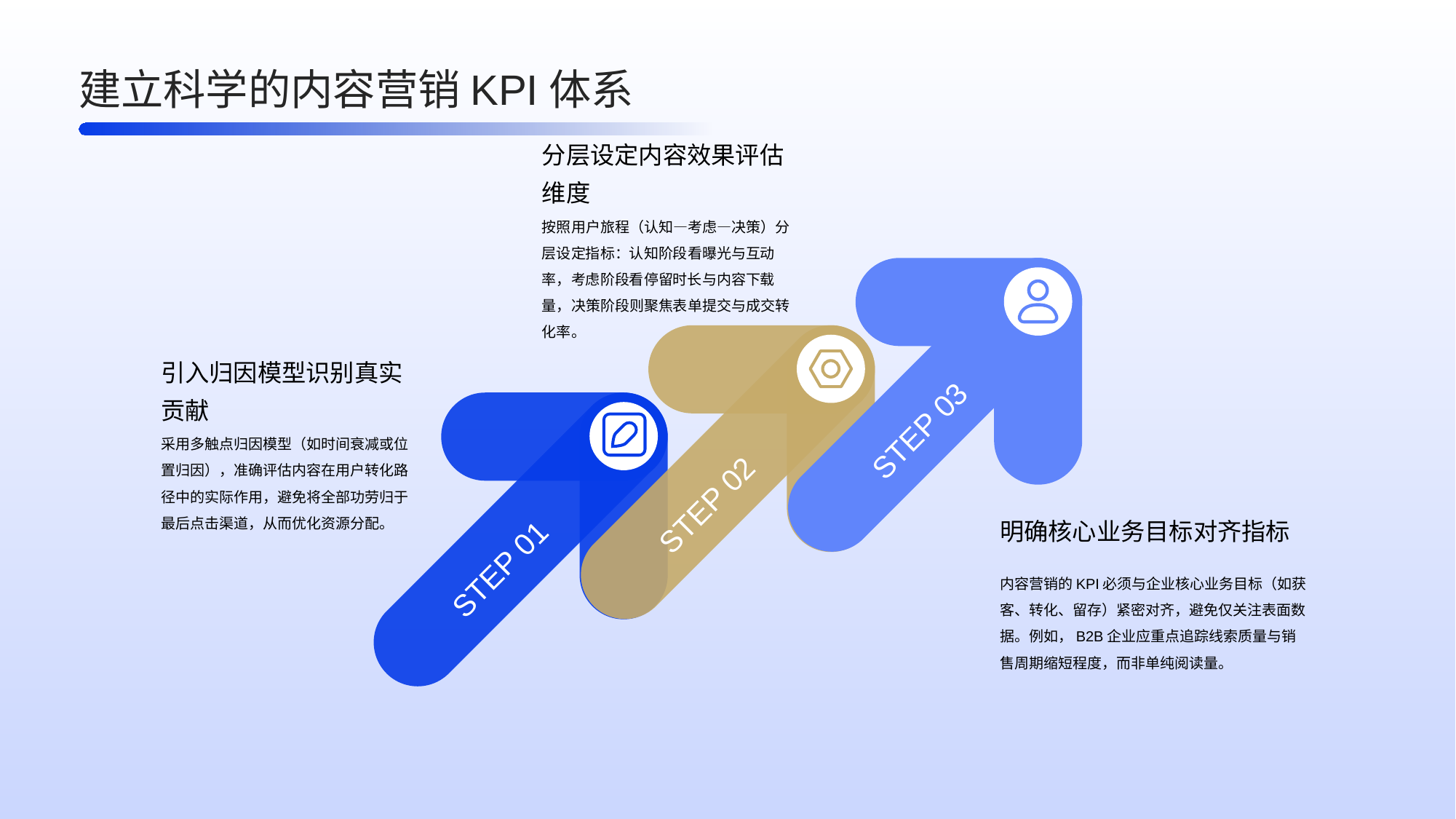

建立科学的内容营销KPI体系

分层设定内容效果评估维度
按照用户旅程（认知—考虑—决策）分层设定指标：认知阶段看曝光与互动率，考虑阶段看停留时长与内容下载量，决策阶段则聚焦表单提交与成交转化率。

引入归因模型识别真实贡献

STEP 03

采用多触点归因模型（如时间衰减或位置归因），准确评估内容在用户转化路径中的实际作用，避免将全部功劳归于最后点击渠道，从而优化资源分配。

STEP 02
明确核心业务目标对齐指标

STEP 01
内容营销的KPI必须与企业核心业务目标（如获客、转化、留存）紧密对齐，避免仅关注表面数据。例如，B2B企业应重点追踪线索质量与销售周期缩短程度，而非单纯阅读量。